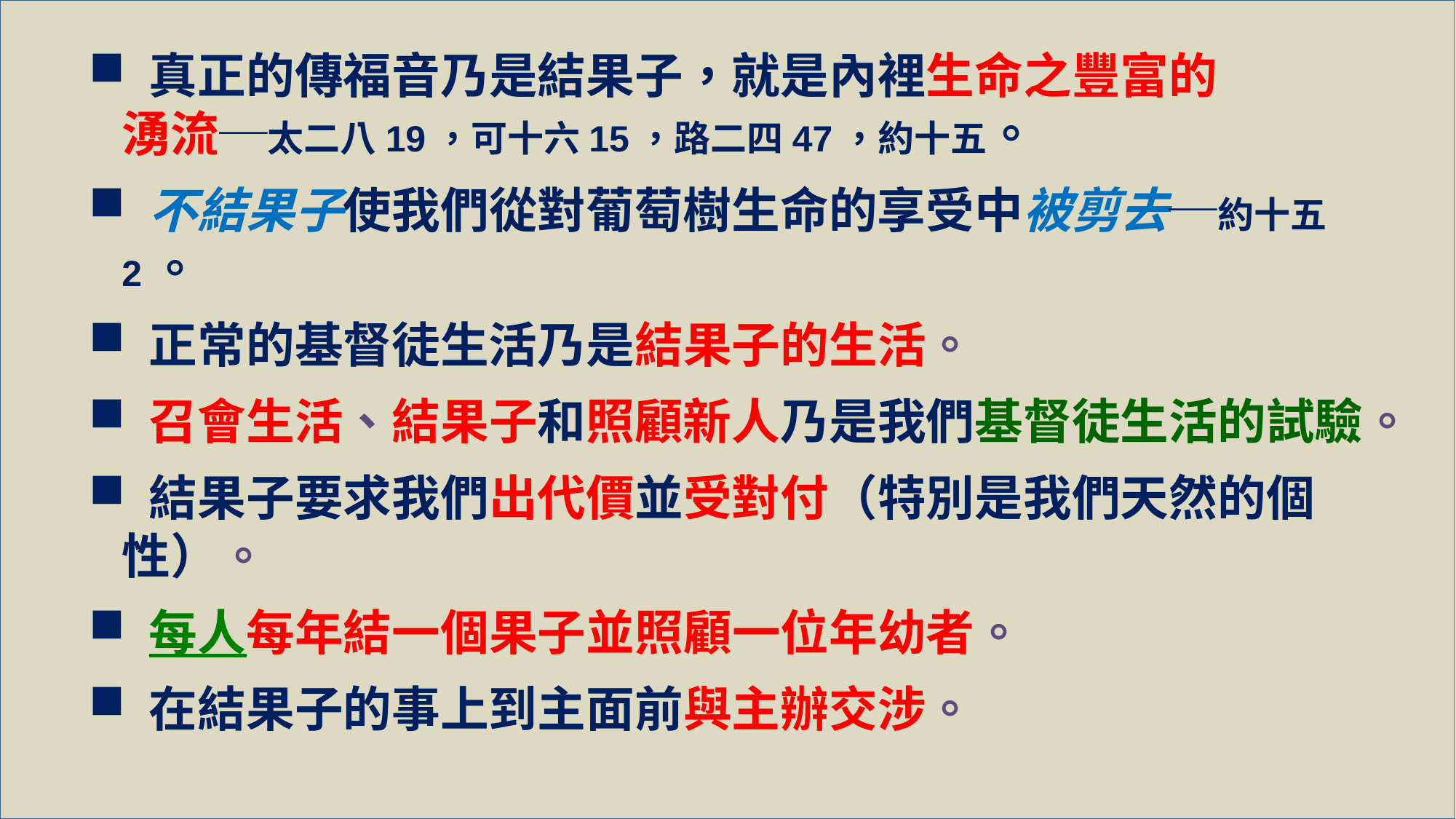

真正的傳福音乃是結果子，就是內裡生命之豐富的
湧流─太二八19，可十六15，路二四47，約十五。
 不結果子使我們從對葡萄樹生命的享受中被剪去─約十五2。
 正常的基督徒生活乃是結果子的生活。
 召會生活、結果子和照顧新人乃是我們基督徒生活的試驗。
 結果子要求我們出代價並受對付（特別是我們天然的個性）。
 每人每年結一個果子並照顧一位年幼者。
 在結果子的事上到主面前與主辦交涉。